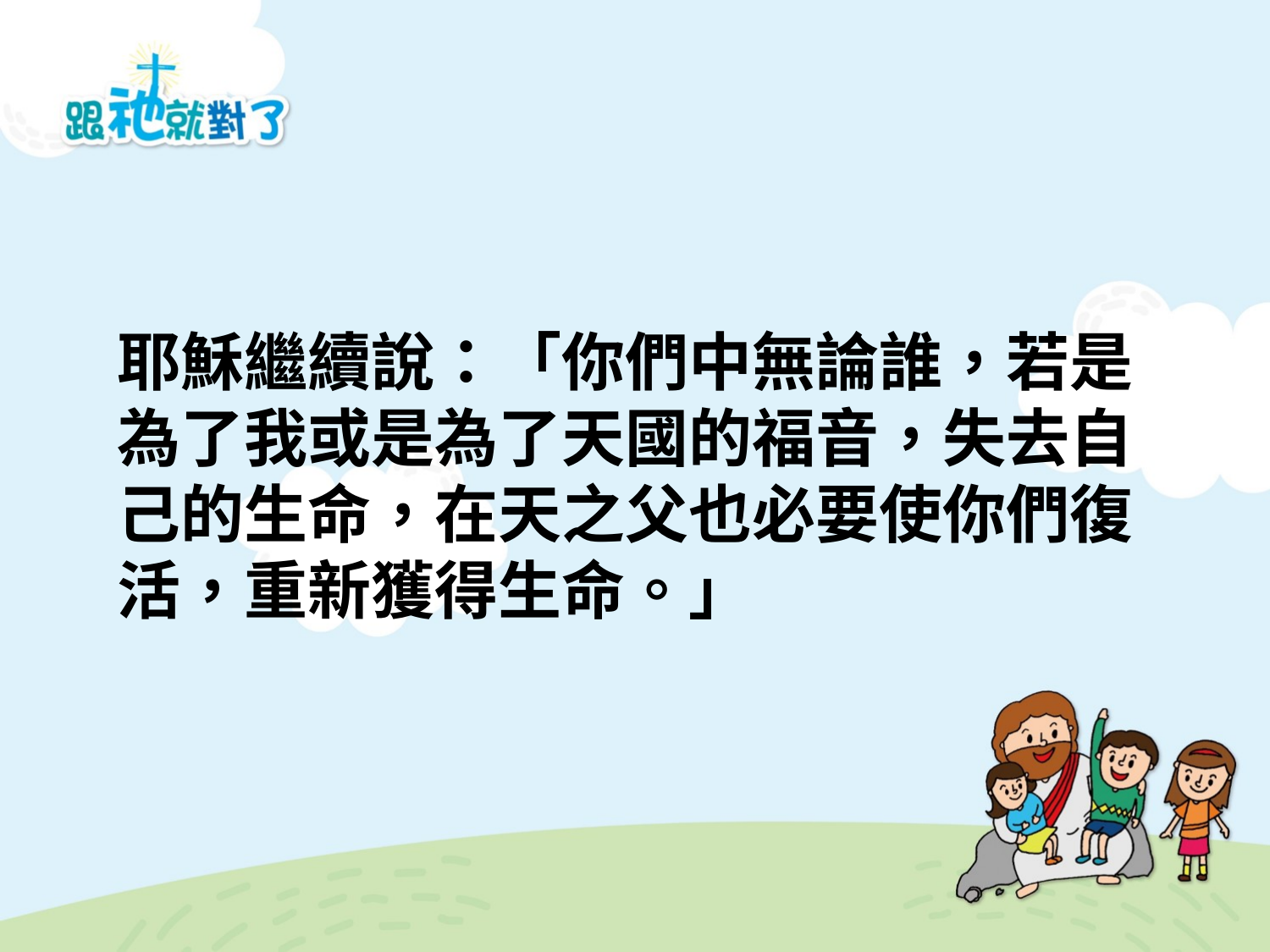

耶穌繼續說：「你們中無論誰，若是為了我或是為了天國的福音，失去自己的生命，在天之父也必要使你們復活，重新獲得生命。」